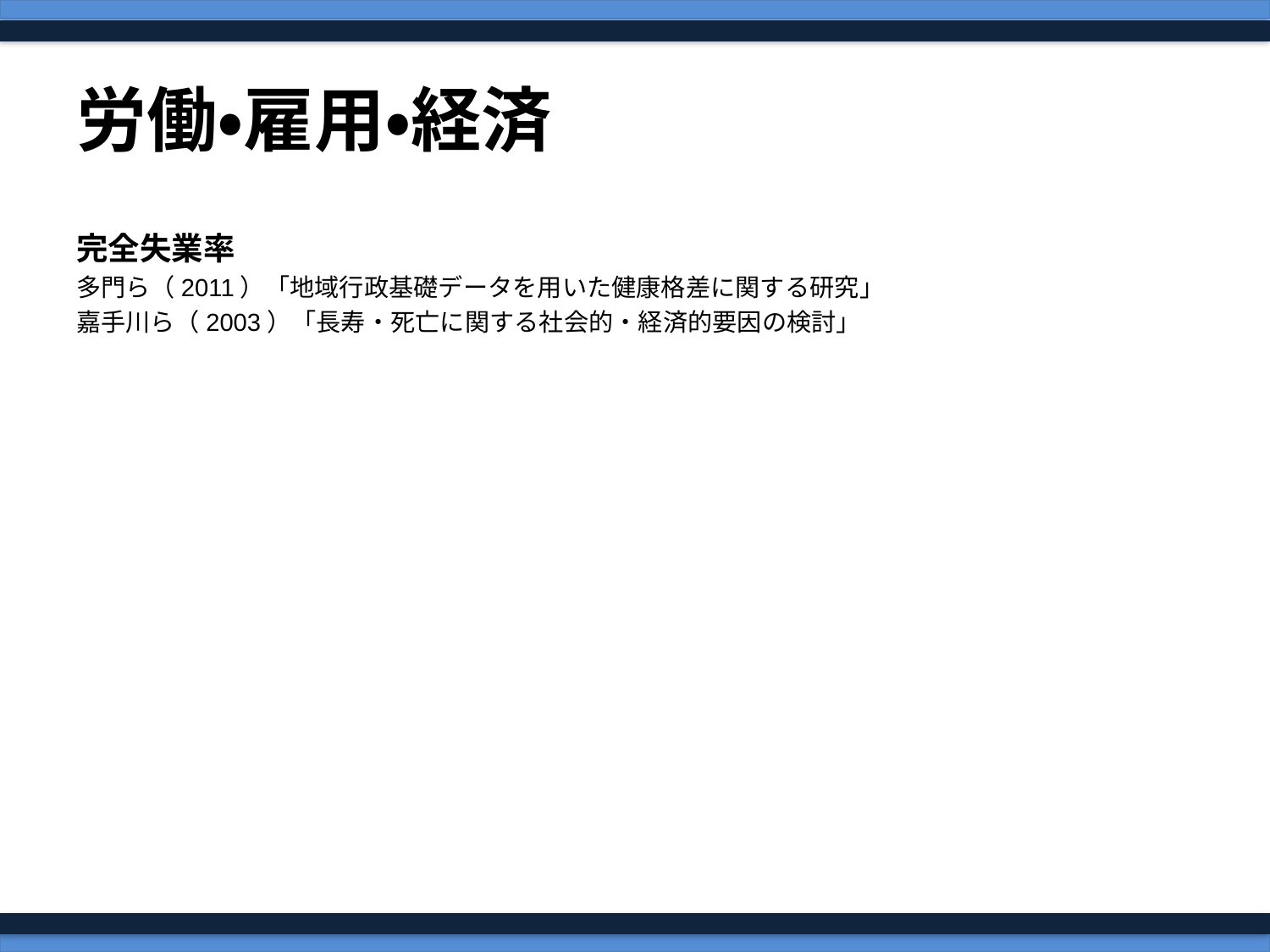

# 労働・雇用・経済
完全失業率
多門ら（2011）「地域行政基礎データを用いた健康格差に関する研究」
嘉手川ら（2003）「長寿・死亡に関する社会的・経済的要因の検討」